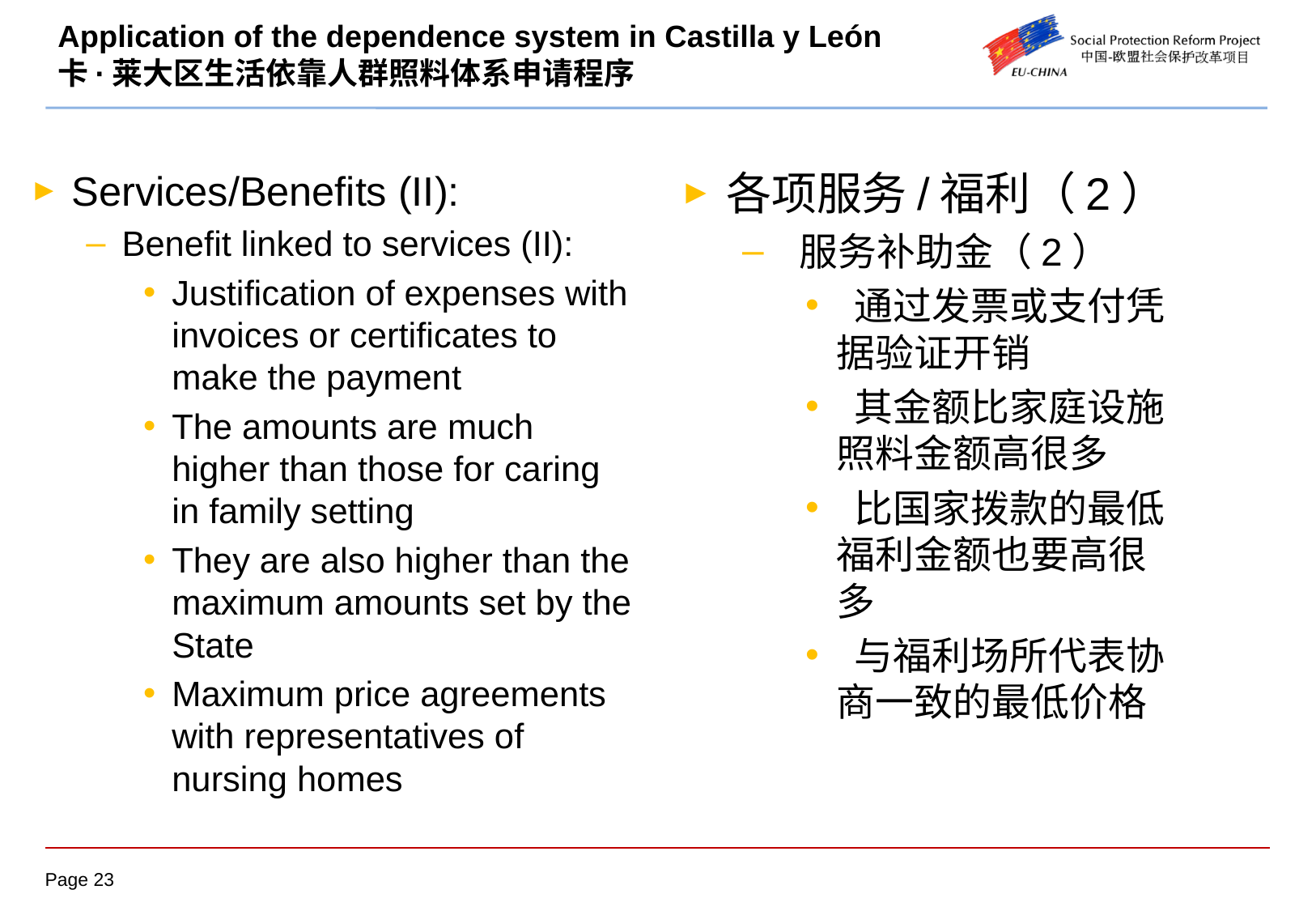

# Application of the dependence system in Castilla y León 卡·莱大区生活依靠人群照料体系申请程序
Services/Benefits (II):
Benefit linked to services (II):
Justification of expenses with invoices or certificates to make the payment
The amounts are much higher than those for caring in family setting
They are also higher than the maximum amounts set by the State
Maximum price agreements with representatives of nursing homes
各项服务/福利（2）
 服务补助金（2）
 通过发票或支付凭据验证开销
 其金额比家庭设施照料金额高很多
 比国家拨款的最低福利金额也要高很多
 与福利场所代表协商一致的最低价格